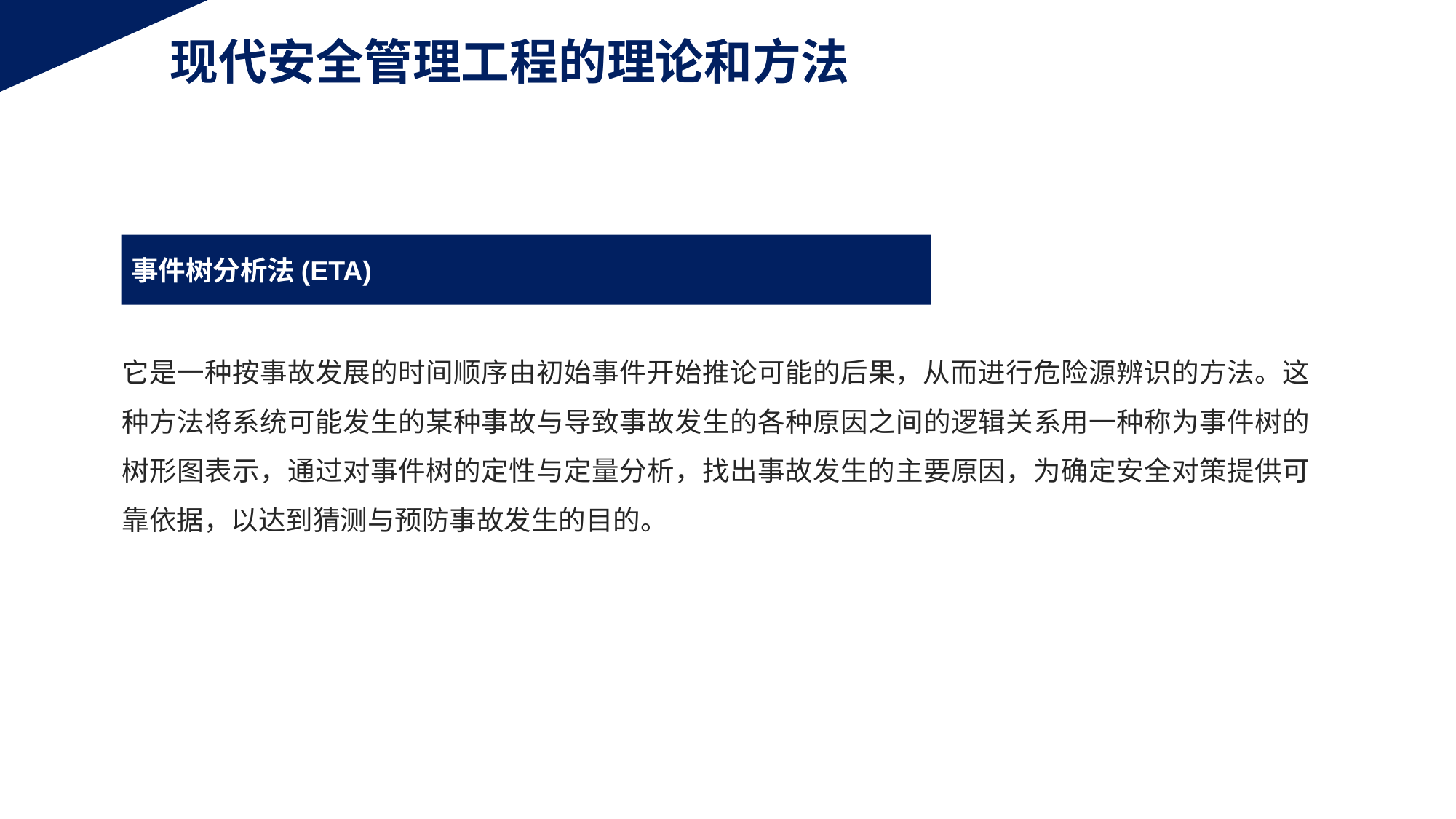

现代安全管理工程的理论和方法

事件树分析法(ETA)
它是一种按事故发展的时间顺序由初始事件开始推论可能的后果，从而进行危险源辨识的方法。这种方法将系统可能发生的某种事故与导致事故发生的各种原因之间的逻辑关系用一种称为事件树的树形图表示，通过对事件树的定性与定量分析，找出事故发生的主要原因，为确定安全对策提供可靠依据，以达到猜测与预防事故发生的目的。